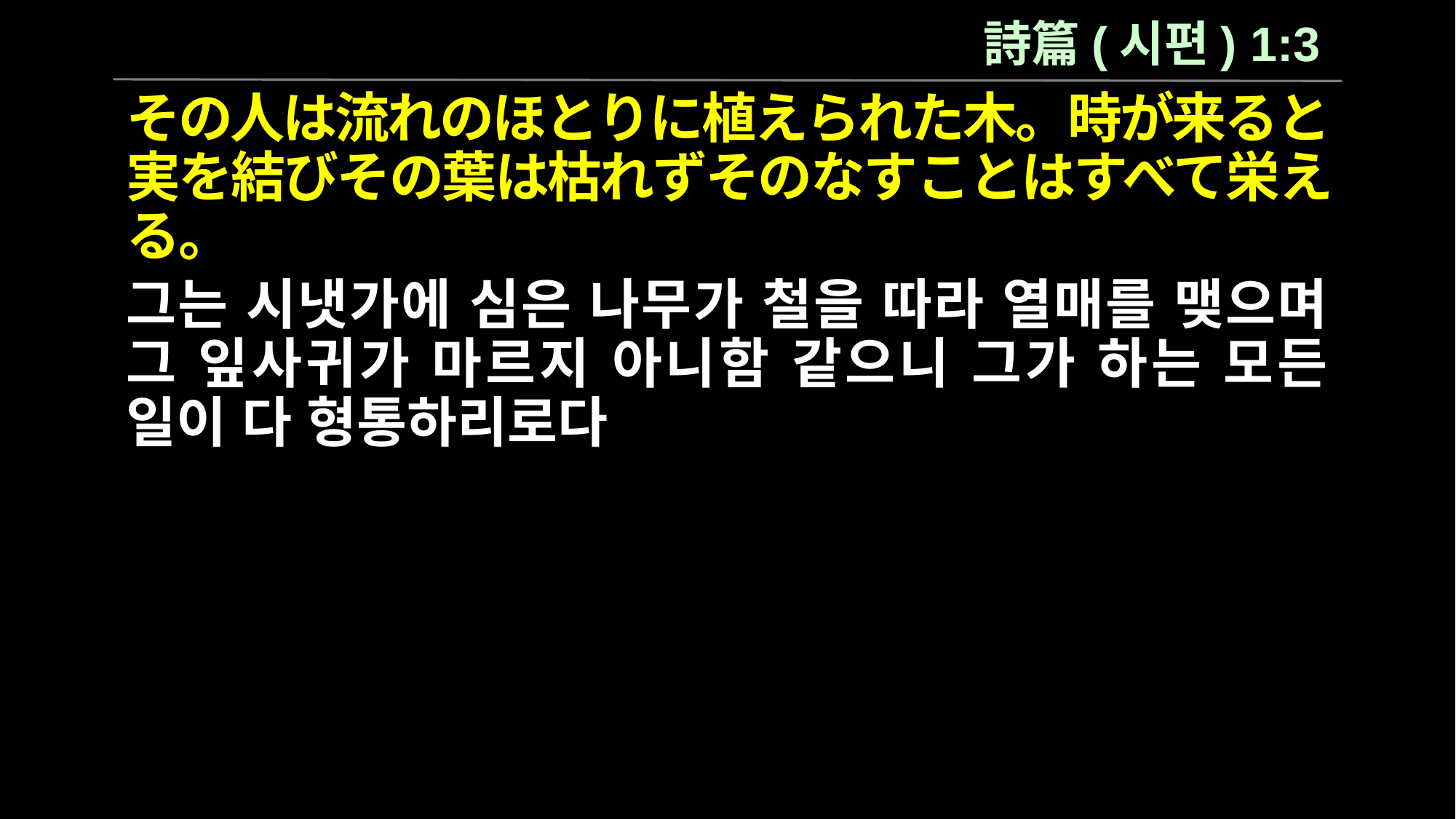

詩篇(시편) 1:3

その人は流れのほとりに植えられた木。時が来ると実を結びその葉は枯れずそのなすことはすべて栄える。
그는 시냇가에 심은 나무가 철을 따라 열매를 맺으며 그 잎사귀가 마르지 아니함 같으니 그가 하는 모든 일이 다 형통하리로다